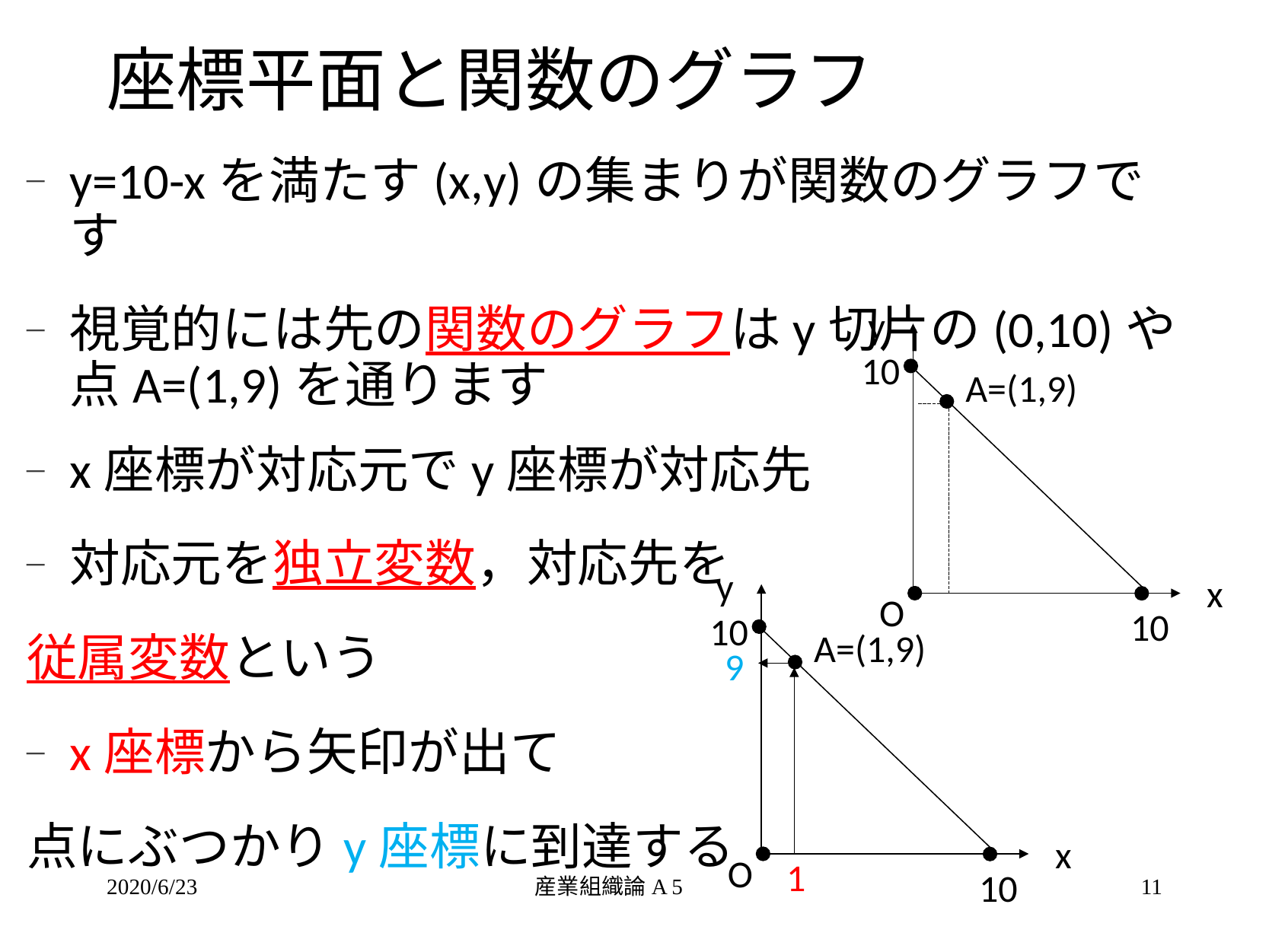

# 座標平面と関数のグラフ
y=10-xを満たす(x,y)の集まりが関数のグラフです
視覚的には先の関数のグラフはy切片の(0,10)や点A=(1,9)を通ります
x座標が対応元でy座標が対応先
対応元を独立変数，対応先を
従属変数という
x座標から矢印が出て
点にぶつかりy座標に到達する

y
10
A=(1,9)

x
O

10
y
10
A=(1,9)

9

x
O

1
10
2020/6/23
産業組織論A 5
11